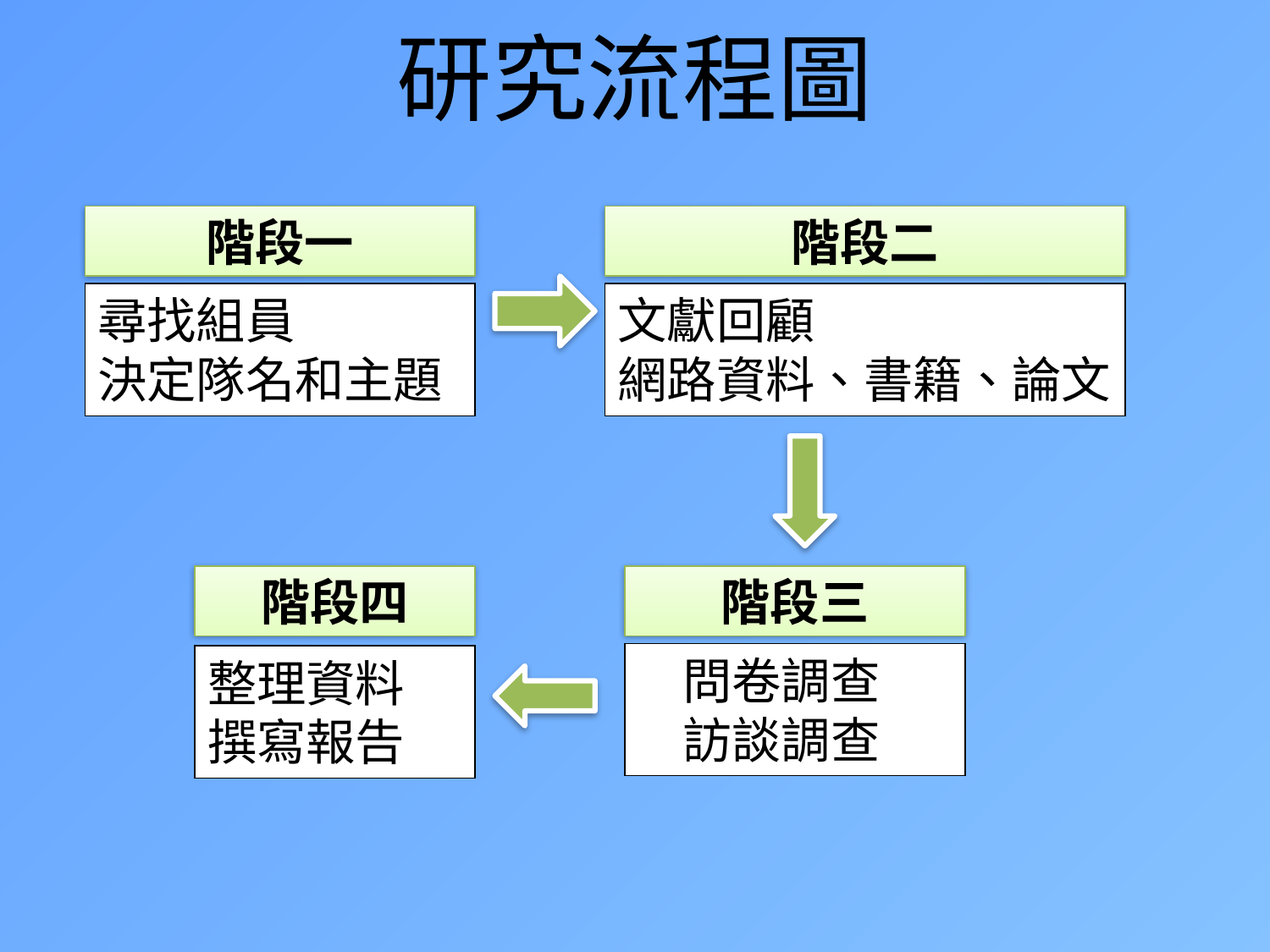

# 研究流程圖
階段一
階段二

尋找組員
決定隊名和主題
文獻回顧
網路資料、書籍、論文

階段四
階段三
   問卷調查
   訪談調查
整理資料
撰寫報告